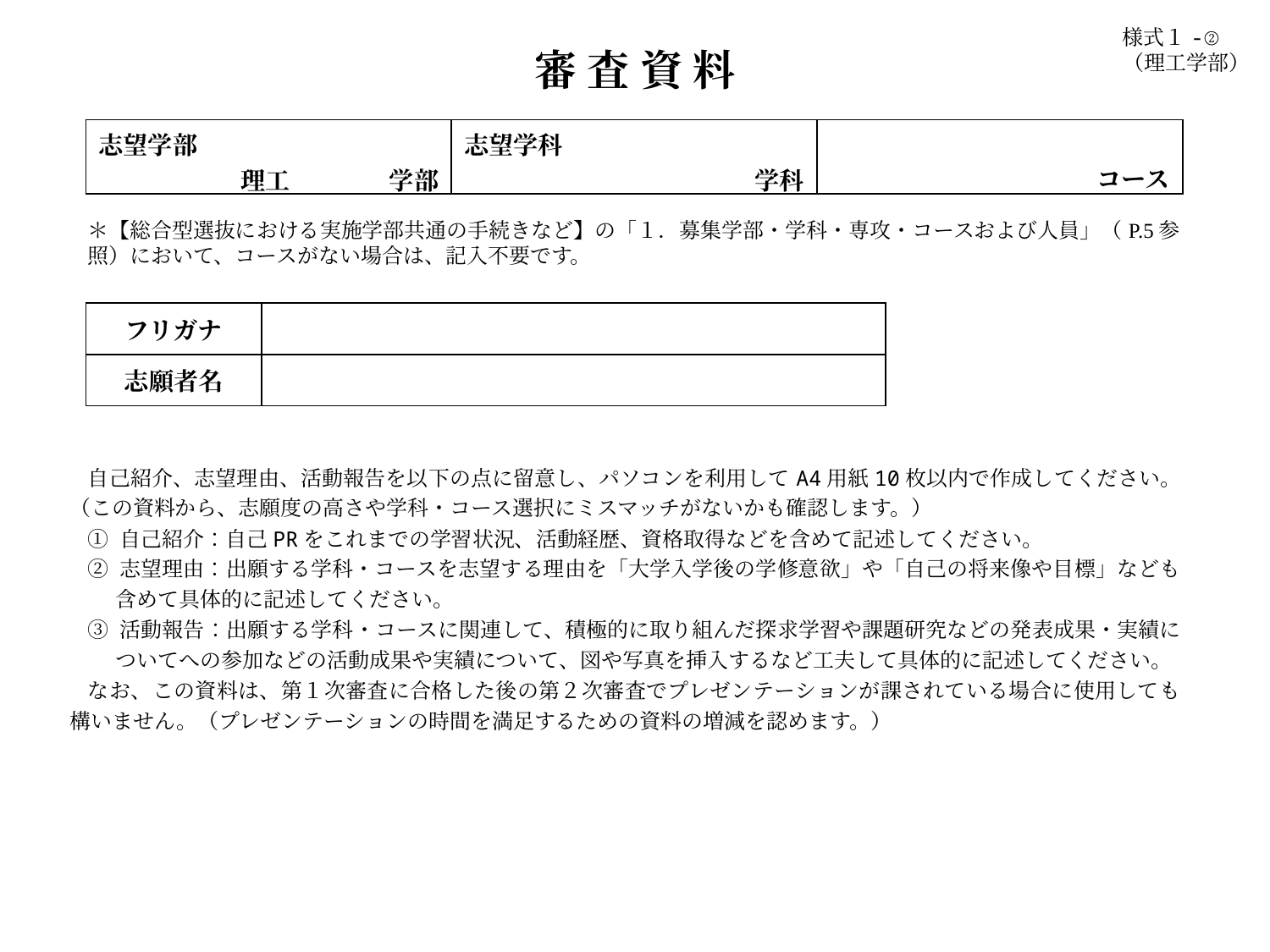

様式１-②
（理工学部）
審 査 資 料
| 志望学部 理工　　　　学部 | 志望学科 学科 | コース |
| --- | --- | --- |
＊【総合型選抜における実施学部共通の手続きなど】の「１．募集学部・学科・専攻・コースおよび人員」（P.5参照）において、コースがない場合は、記入不要です。
| フリガナ |  |
| --- | --- |
| 志願者名 |  |
自己紹介、志望理由、活動報告を以下の点に留意し、パソコンを利用してA4用紙10枚以内で作成してください。（この資料から、志願度の高さや学科・コース選択にミスマッチがないかも確認します。）
① 自己紹介：自己PRをこれまでの学習状況、活動経歴、資格取得などを含めて記述してください。
② 志望理由：出願する学科・コースを志望する理由を「大学入学後の学修意欲」や「自己の将来像や目標」なども含めて具体的に記述してください。
③ 活動報告：出願する学科・コースに関連して、積極的に取り組んだ探求学習や課題研究などの発表成果・実績についてへの参加などの活動成果や実績について、図や写真を挿入するなど工夫して具体的に記述してください。
なお、この資料は、第１次審査に合格した後の第２次審査でプレゼンテーションが課されている場合に使用しても構いません。（プレゼンテーションの時間を満足するための資料の増減を認めます。）